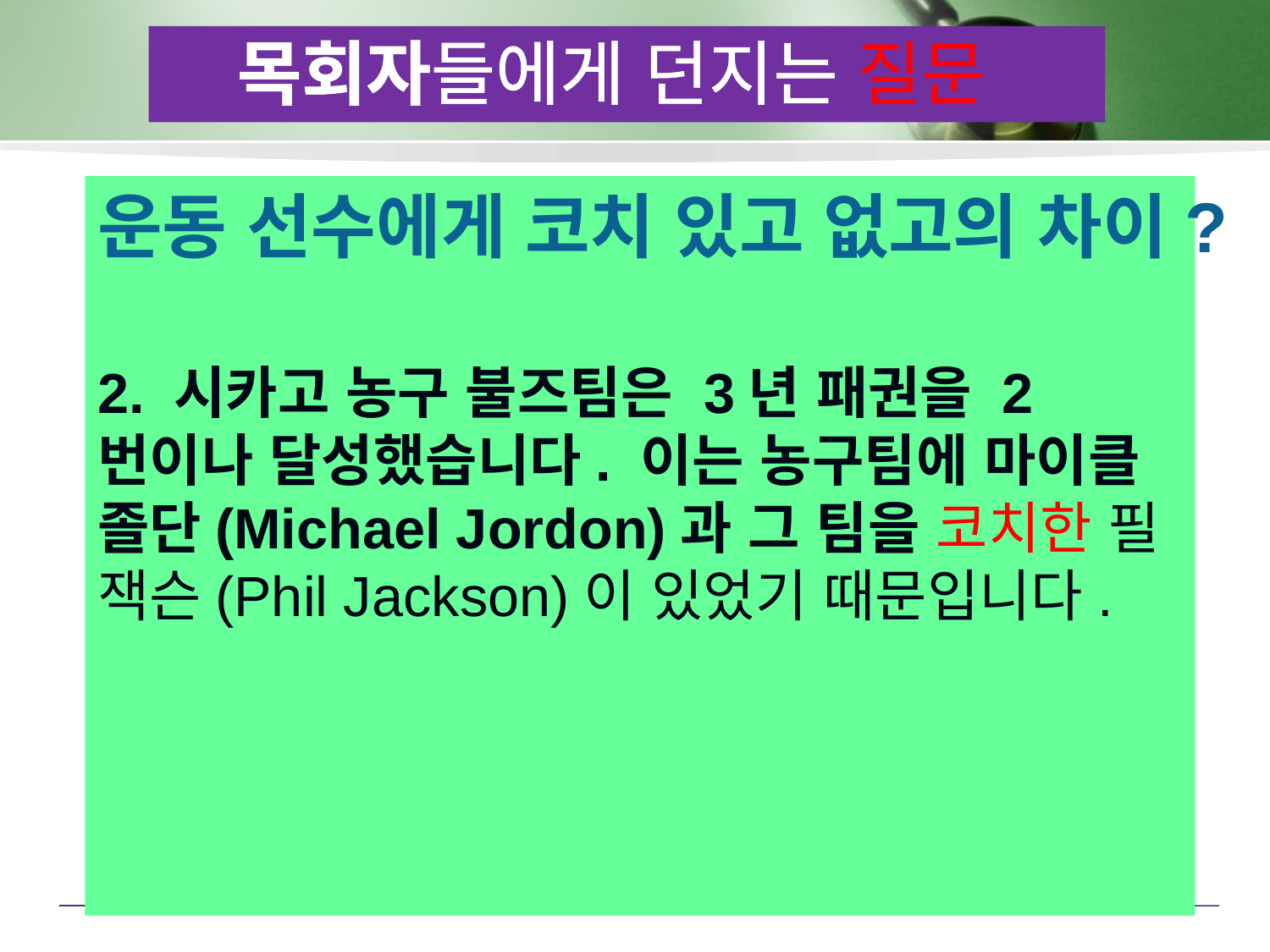

목회자들에게 던지는 질문
운동 선수에게 코치 있고 없고의 차이?

2. 시카고 농구 불즈팀은 3년 패권을 2번이나 달성했습니다. 이는 농구팀에 마이클 졸단(Michael Jordon)과 그 팀을 코치한 필 잭슨(Phil Jackson)이 있었기 때문입니다.